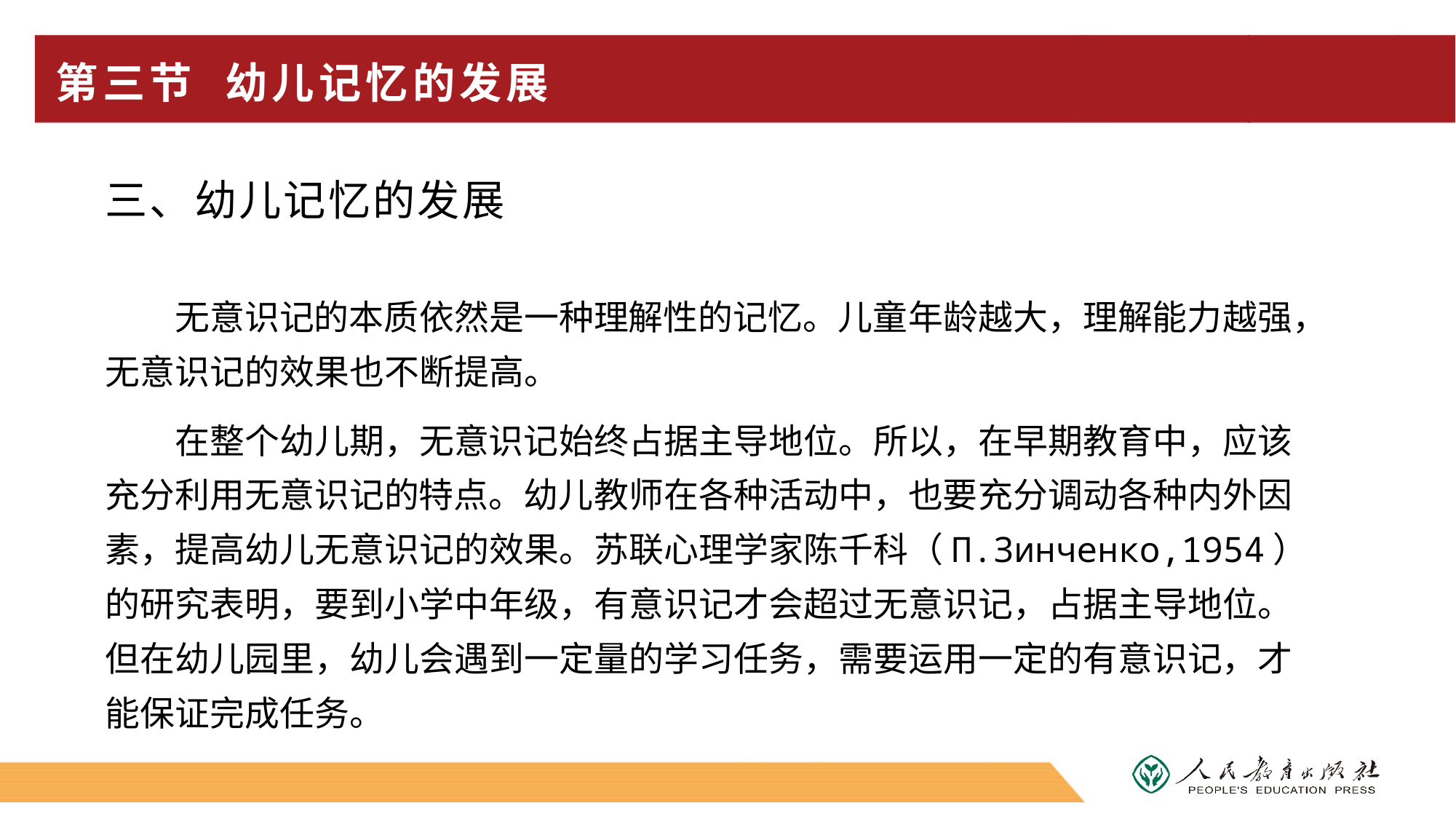

# 第三节  幼儿记忆的发展
三、幼儿记忆的发展
无意识记的本质依然是一种理解性的记忆。儿童年龄越大，理解能力越强，无意识记的效果也不断提高。
在整个幼儿期，无意识记始终占据主导地位。所以，在早期教育中，应该充分利用无意识记的特点。幼儿教师在各种活动中，也要充分调动各种内外因素，提高幼儿无意识记的效果。苏联心理学家陈千科（П.Зинченко,1954）的研究表明，要到小学中年级，有意识记才会超过无意识记，占据主导地位。但在幼儿园里，幼儿会遇到一定量的学习任务，需要运用一定的有意识记，才能保证完成任务。